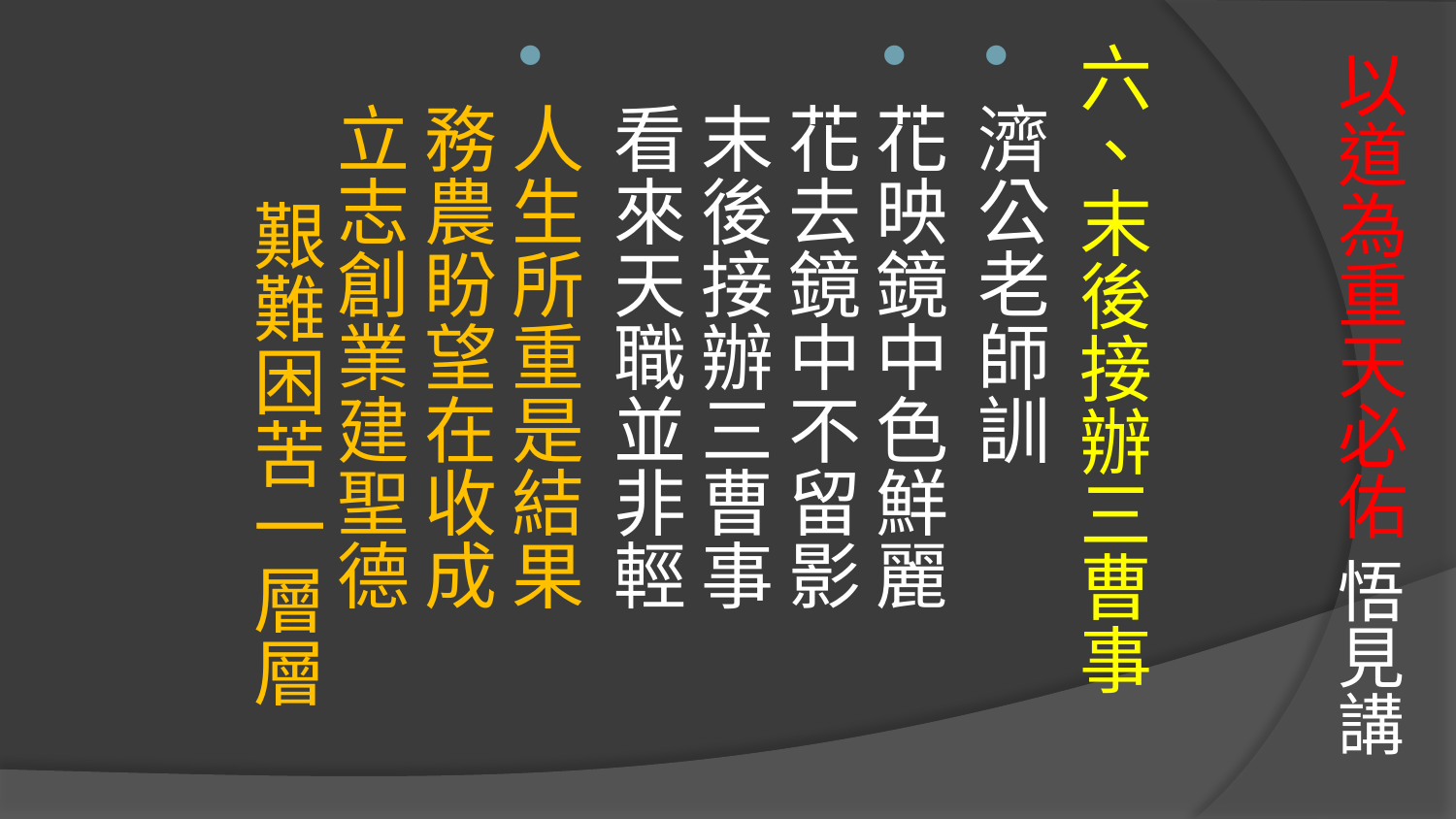

# 以道為重天必佑 悟見講
六、末後接辦三曹事
濟公老師訓
花映鏡中色鮮麗　   花去鏡中不留影　
末後接辦三曹事　  看來天職並非輕
人生所重是結果　      務農盼望在收成　
立志創業建聖德　             艱難困苦一層層